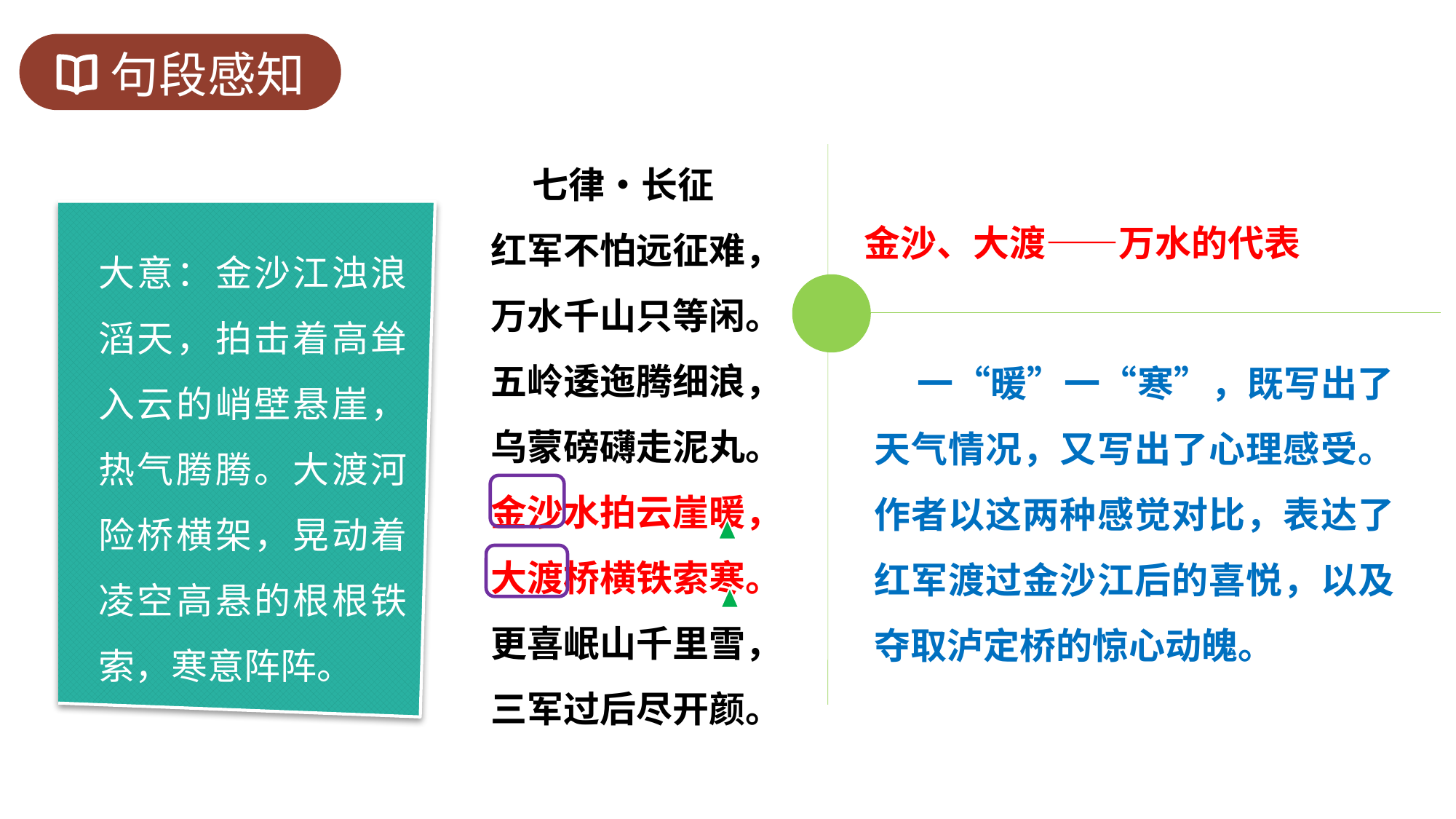

句段感知
    七律•长征
红军不怕远征难，
万水千山只等闲。
五岭逶迤腾细浪，
乌蒙磅礴走泥丸。
金沙水拍云崖暖，
大渡桥横铁索寒。
更喜岷山千里雪，
三军过后尽开颜。

    金沙、大渡——万水的代表

大意：金沙江浊浪滔天，拍击着高耸入云的峭壁悬崖，热气腾腾。大渡河险桥横架，晃动着凌空高悬的根根铁索，寒意阵阵。
    一“暖”一“寒”，既写出了天气情况，又写出了心理感受。作者以这两种感觉对比，表达了红军渡过金沙江后的喜悦，以及夺取泸定桥的惊心动魄。